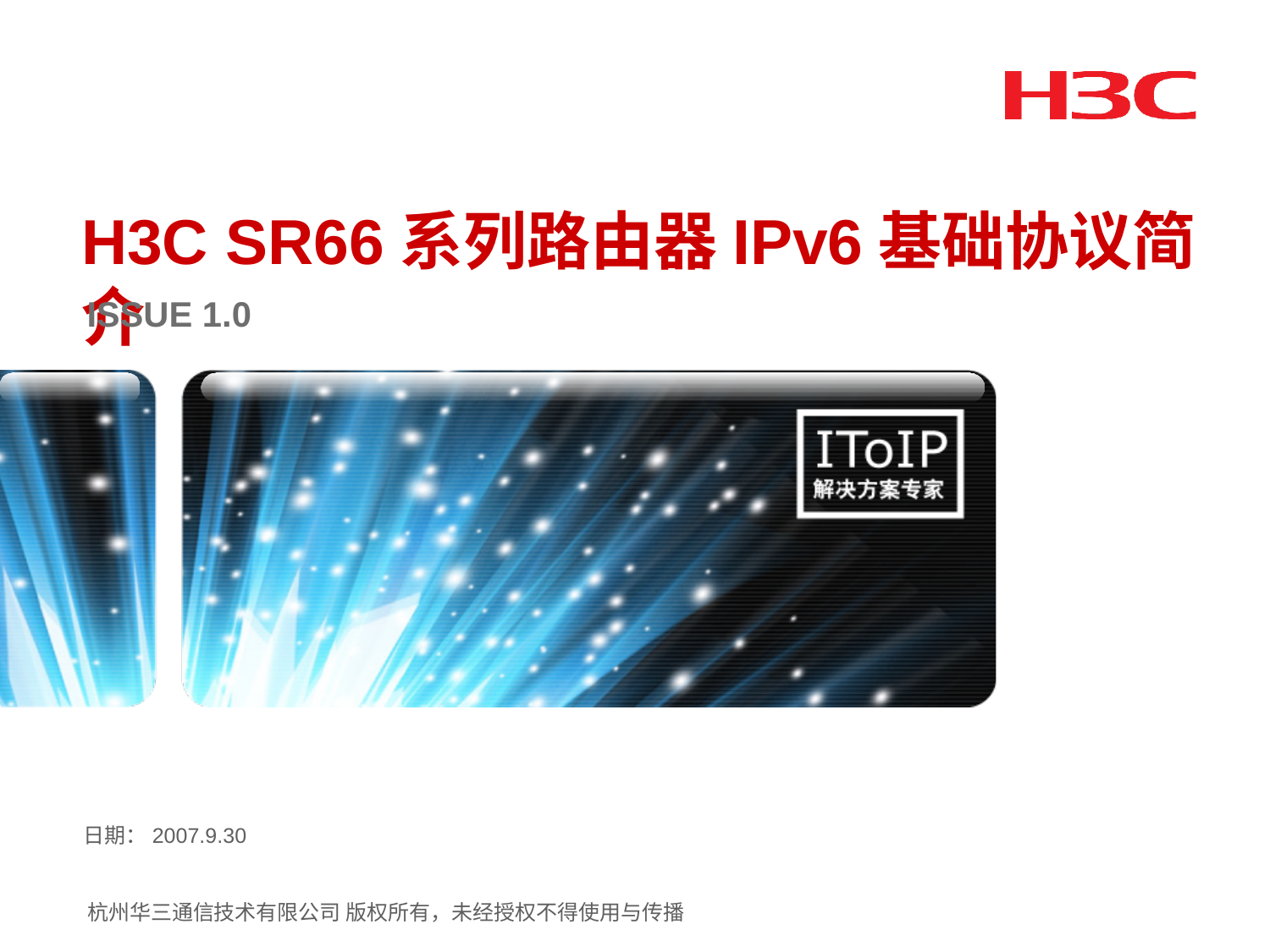

H3C SR66系列路由器IPv6基础协议简介
ISSUE 1.0
日期：2007.9.30
杭州华三通信技术有限公司 版权所有，未经授权不得使用与传播